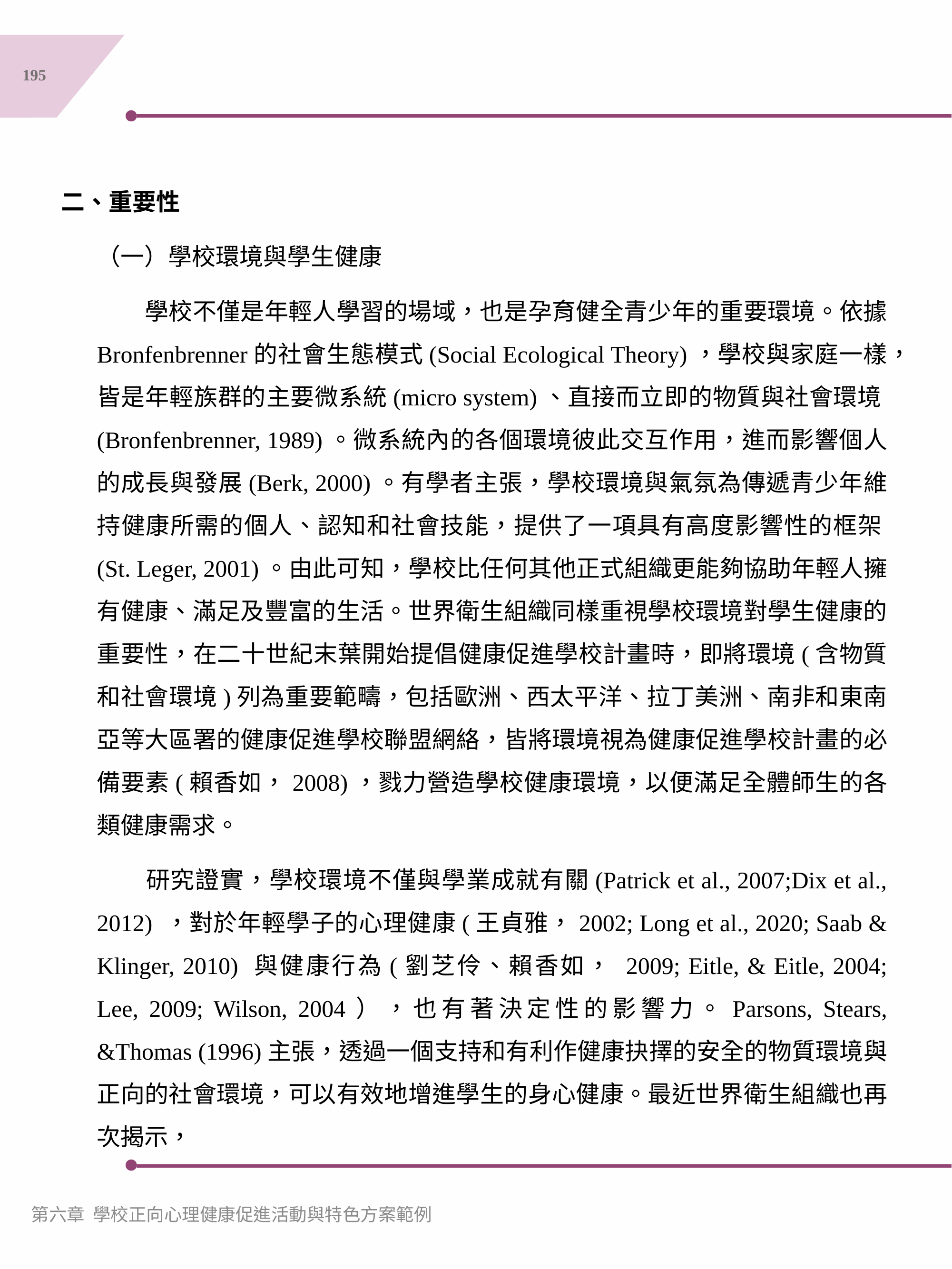

195
二、重要性
（一）學校環境與學生健康
　　學校不僅是年輕人學習的場域，也是孕育健全青少年的重要環境。依據 Bronfenbrenner的社會生態模式(Social Ecological Theory)，學校與家庭一樣，皆是年輕族群的主要微系統(micro system)、直接而立即的物質與社會環境(Bronfenbrenner, 1989)。微系統內的各個環境彼此交互作用，進而影響個人的成長與發展(Berk, 2000)。有學者主張，學校環境與氣氛為傳遞青少年維持健康所需的個人、認知和社會技能，提供了一項具有高度影響性的框架(St. Leger, 2001)。由此可知，學校比任何其他正式組織更能夠協助年輕人擁有健康、滿足及豐富的生活。世界衛生組織同樣重視學校環境對學生健康的重要性，在二十世紀末葉開始提倡健康促進學校計畫時，即將環境(含物質和社會環境)列為重要範疇，包括歐洲、西太平洋、拉丁美洲、南非和東南亞等大區署的健康促進學校聯盟網絡，皆將環境視為健康促進學校計畫的必備要素(賴香如，2008)，戮力營造學校健康環境，以便滿足全體師生的各類健康需求。
　　研究證實，學校環境不僅與學業成就有關(Patrick et al., 2007;Dix et al., 2012) ，對於年輕學子的心理健康(王貞雅，2002; Long et al., 2020; Saab & Klinger, 2010) 與健康行為(劉芝伶、賴香如， 2009; Eitle, & Eitle, 2004; Lee, 2009; Wilson, 2004），也有著決定性的影響力。Parsons, Stears, &Thomas (1996)主張，透過一個支持和有利作健康抉擇的安全的物質環境與正向的社會環境，可以有效地增進學生的身心健康。最近世界衛生組織也再次揭示，
第六章  學校正向心理健康促進活動與特色方案範例